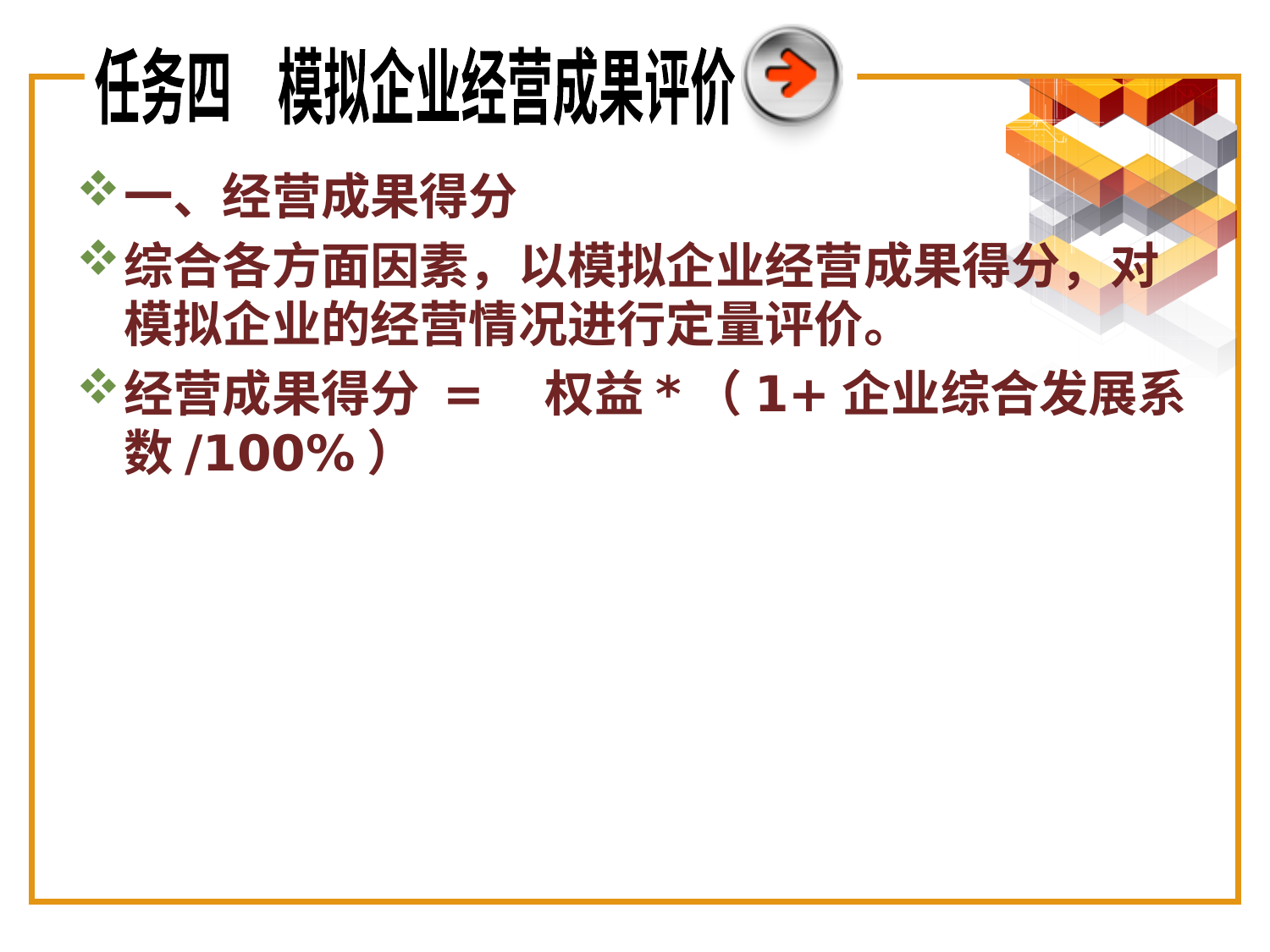

任务四　模拟企业经营成果评价
一、经营成果得分
综合各方面因素，以模拟企业经营成果得分，对模拟企业的经营情况进行定量评价。
经营成果得分 =　权益*（1+企业综合发展系数/100%）